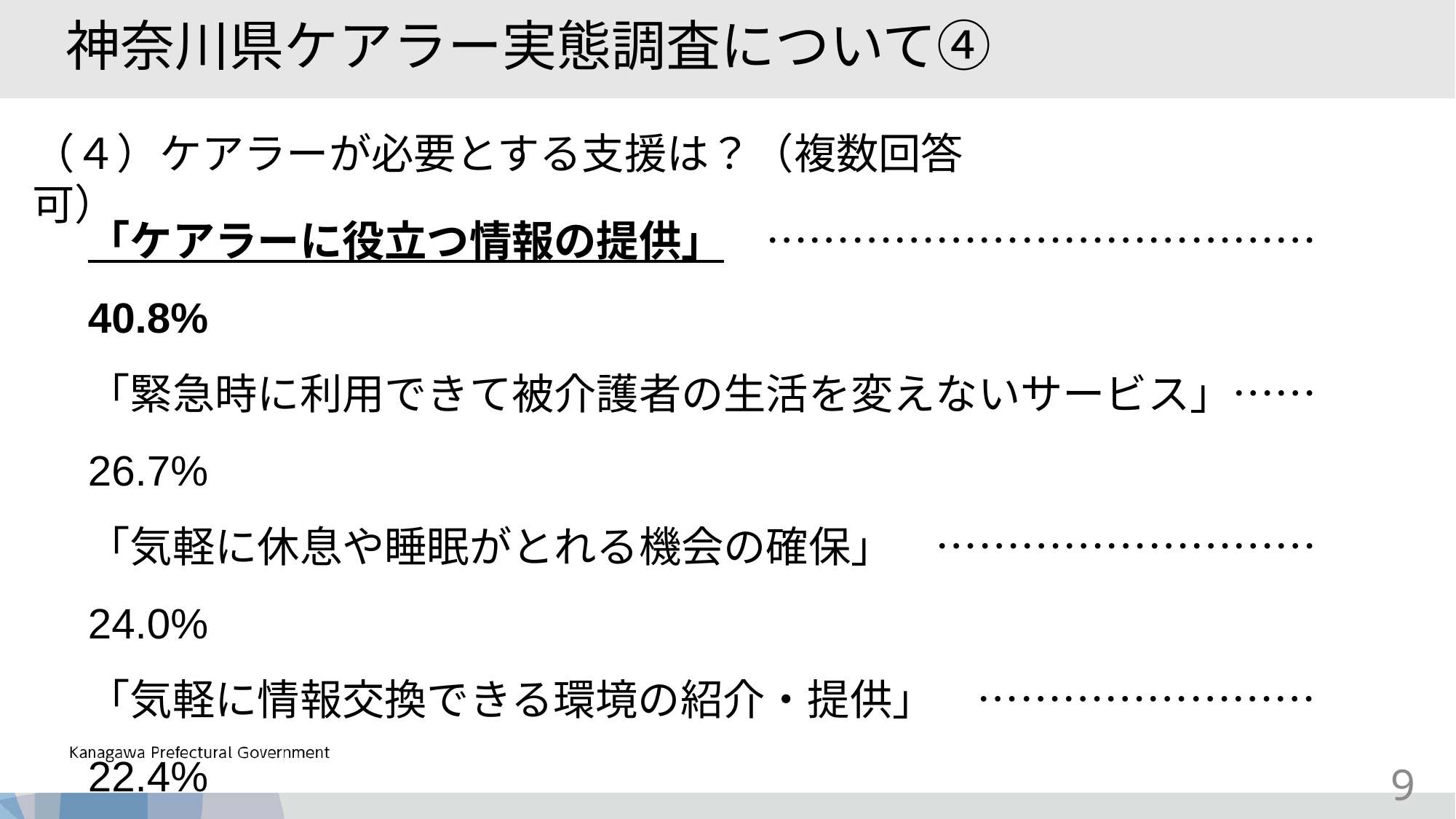

# 神奈川県ケアラー実態調査について④
（４）ケアラーが必要とする支援は？（複数回答可）
「ケアラーに役立つ情報の提供」　…………………………………　40.8%
「緊急時に利用できて被介護者の生活を変えないサービス」……  26.7%
「気軽に休息や睡眠がとれる機会の確保」　………………………　24.0%
「気軽に情報交換できる環境の紹介・提供」　……………………　22.4%
「勤務しやすい柔軟な働き方」　……………………………………  21.7%
「電話や訪問による相談体制の整備」　……………………………　21.1%
「ケアラーの健康管理への支援」 …………………………………  19.2%
9